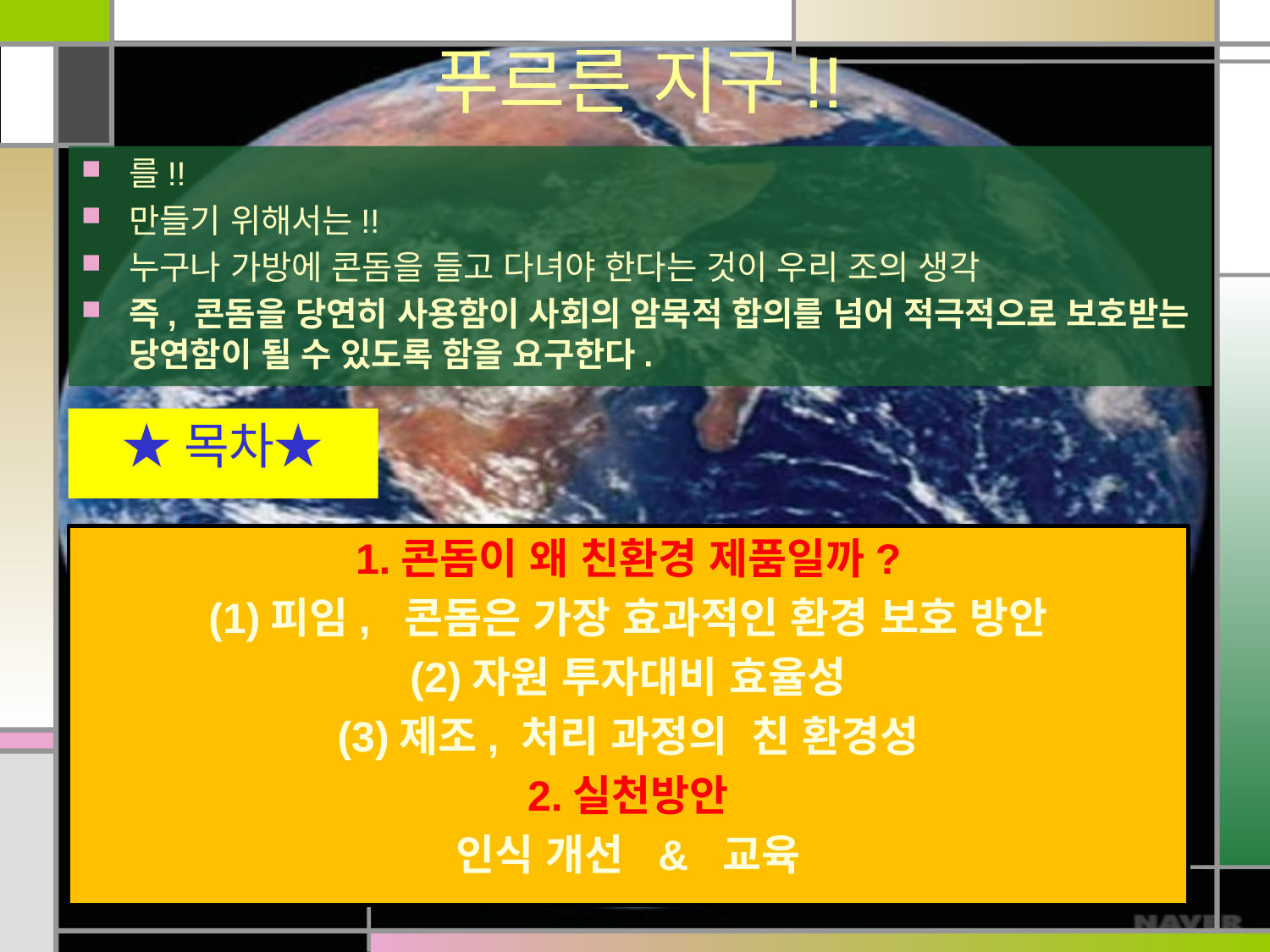

# 푸르른 지구!!
를!!
만들기 위해서는!!
누구나 가방에 콘돔을 들고 다녀야 한다는 것이 우리 조의 생각
즉, 콘돔을 당연히 사용함이 사회의 암묵적 합의를 넘어 적극적으로 보호받는 당연함이 될 수 있도록 함을 요구한다.

★목차★
1.콘돔이 왜 친환경 제품일까?
(1)피임,  콘돔은 가장 효과적인 환경 보호 방안
(2)자원 투자대비 효율성
(3)제조, 처리 과정의  친 환경성
2.실천방안
인식 개선  &  교육